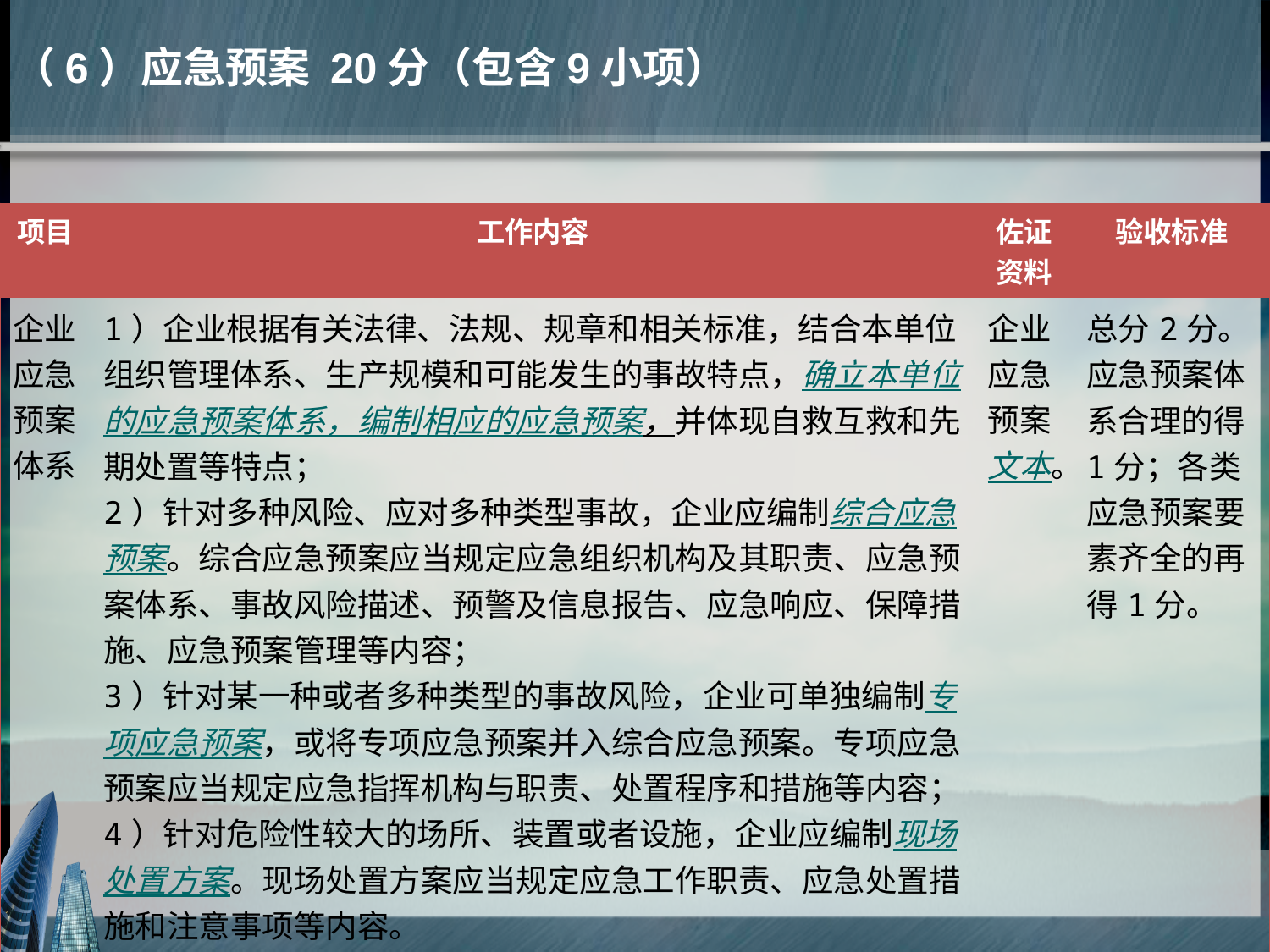

（6）应急预案 20分（包含9小项）
| 项目 | 工作内容 | 佐证资料 | 验收标准 |
| --- | --- | --- | --- |
| 企业应急预案体系 | 1）企业根据有关法律、法规、规章和相关标准，结合本单位组织管理体系、生产规模和可能发生的事故特点，确立本单位的应急预案体系，编制相应的应急预案，并体现自救互救和先期处置等特点； 2）针对多种风险、应对多种类型事故，企业应编制综合应急预案。综合应急预案应当规定应急组织机构及其职责、应急预案体系、事故风险描述、预警及信息报告、应急响应、保障措施、应急预案管理等内容； 3）针对某一种或者多种类型的事故风险，企业可单独编制专项应急预案，或将专项应急预案并入综合应急预案。专项应急预案应当规定应急指挥机构与职责、处置程序和措施等内容； 4）针对危险性较大的场所、装置或者设施，企业应编制现场处置方案。现场处置方案应当规定应急工作职责、应急处置措施和注意事项等内容。 | 企业应急预案文本。 | 总分2分。应急预案体系合理的得1分；各类应急预案要素齐全的再得1分。 |